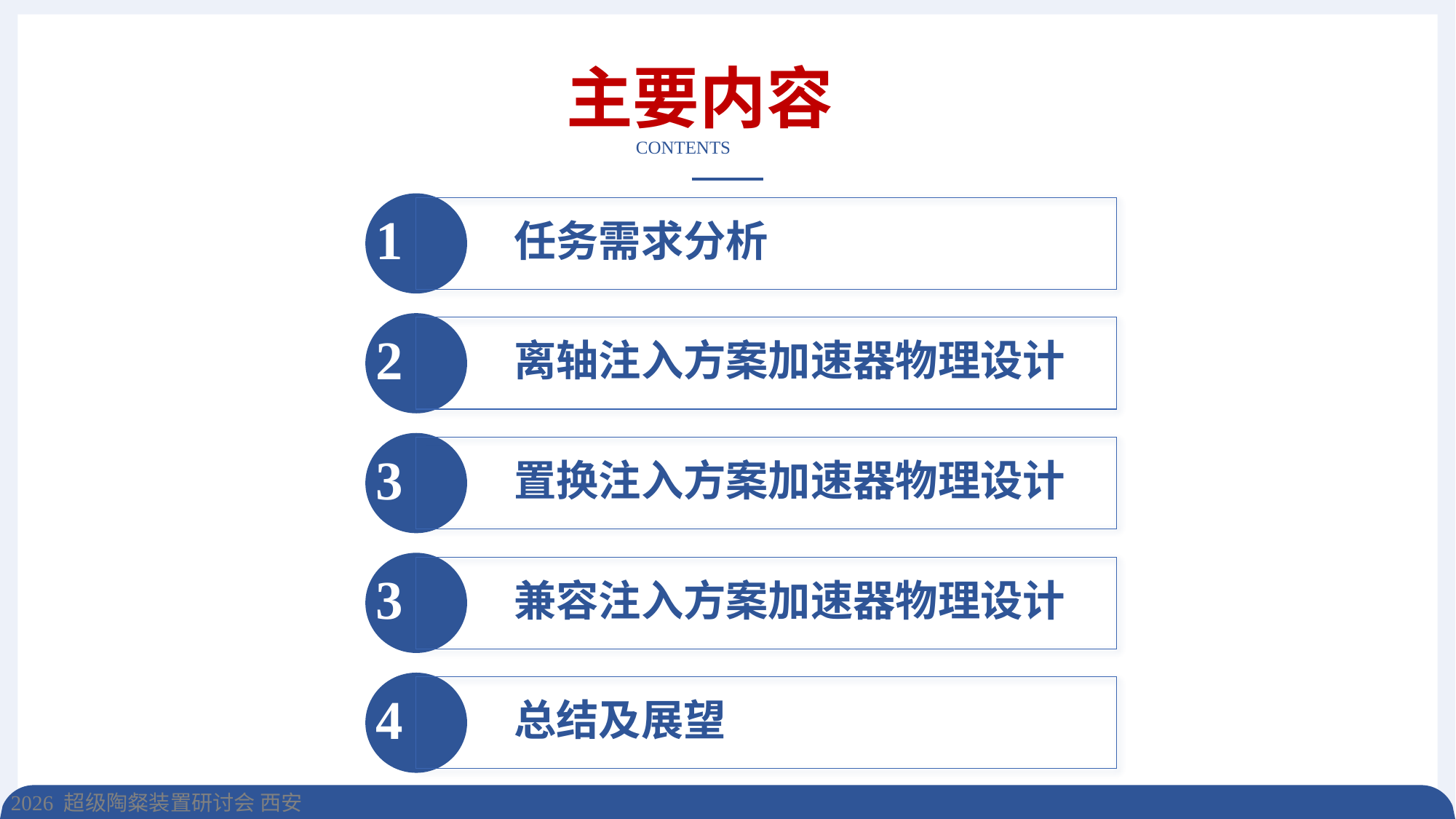

主要内容
CONTENTS

1
任务需求分析

2
离轴注入方案加速器物理设计

3
置换注入方案加速器物理设计

3
兼容注入方案加速器物理设计

4
总结及展望
2